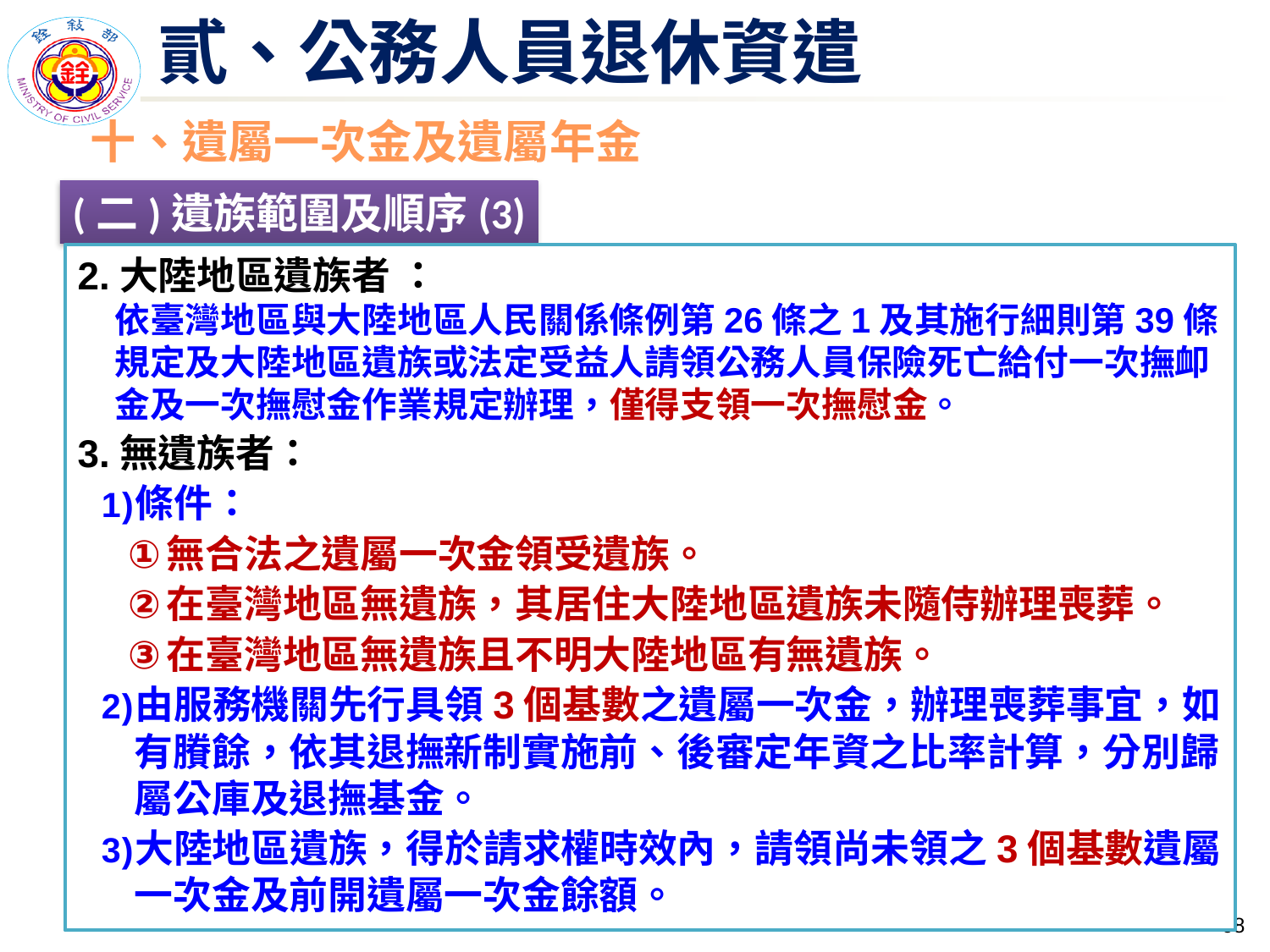

# 貳、公務人員退休資遣
十、遺屬一次金及遺屬年金
(二)遺族範圍及順序(3)
2.大陸地區遺族者 ：
依臺灣地區與大陸地區人民關係條例第26條之1及其施行細則第39條規定及大陸地區遺族或法定受益人請領公務人員保險死亡給付一次撫卹金及一次撫慰金作業規定辦理，僅得支領一次撫慰金。
3.無遺族者：
條件：
無合法之遺屬一次金領受遺族。
在臺灣地區無遺族，其居住大陸地區遺族未隨侍辦理喪葬。
在臺灣地區無遺族且不明大陸地區有無遺族。
由服務機關先行具領3個基數之遺屬一次金，辦理喪葬事宜，如有賸餘，依其退撫新制實施前、後審定年資之比率計算，分別歸屬公庫及退撫基金。
大陸地區遺族，得於請求權時效內，請領尚未領之3個基數遺屬一次金及前開遺屬一次金餘額。

68